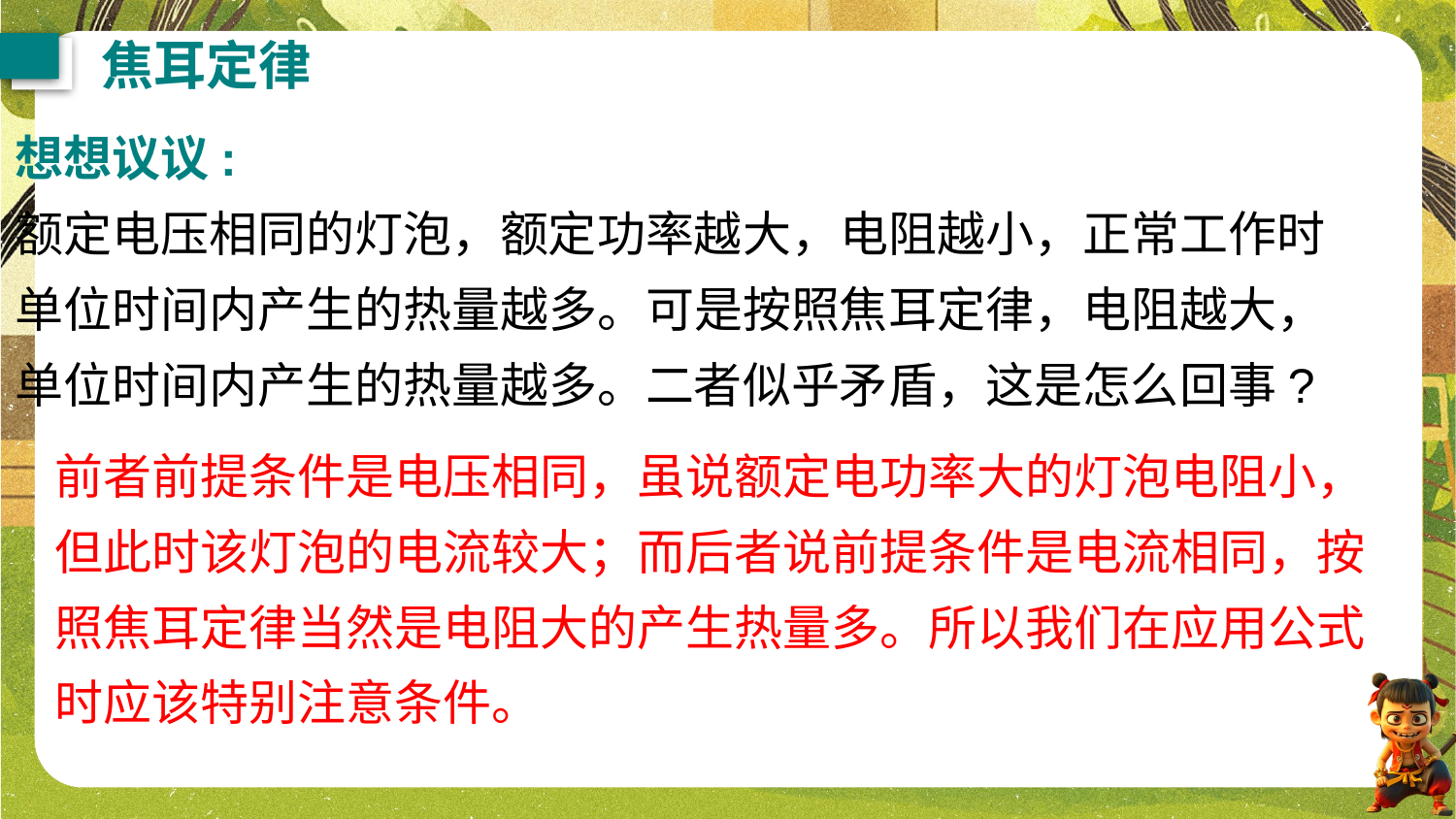

焦耳定律

想想议议:
额定电压相同的灯泡，额定功率越大，电阻越小，正常工作时单位时间内产生的热量越多。可是按照焦耳定律，电阻越大，单位时间内产生的热量越多。二者似乎矛盾，这是怎么回事?
前者前提条件是电压相同，虽说额定电功率大的灯泡电阻小，但此时该灯泡的电流较大；而后者说前提条件是电流相同，按照焦耳定律当然是电阻大的产生热量多。所以我们在应用公式时应该特别注意条件。